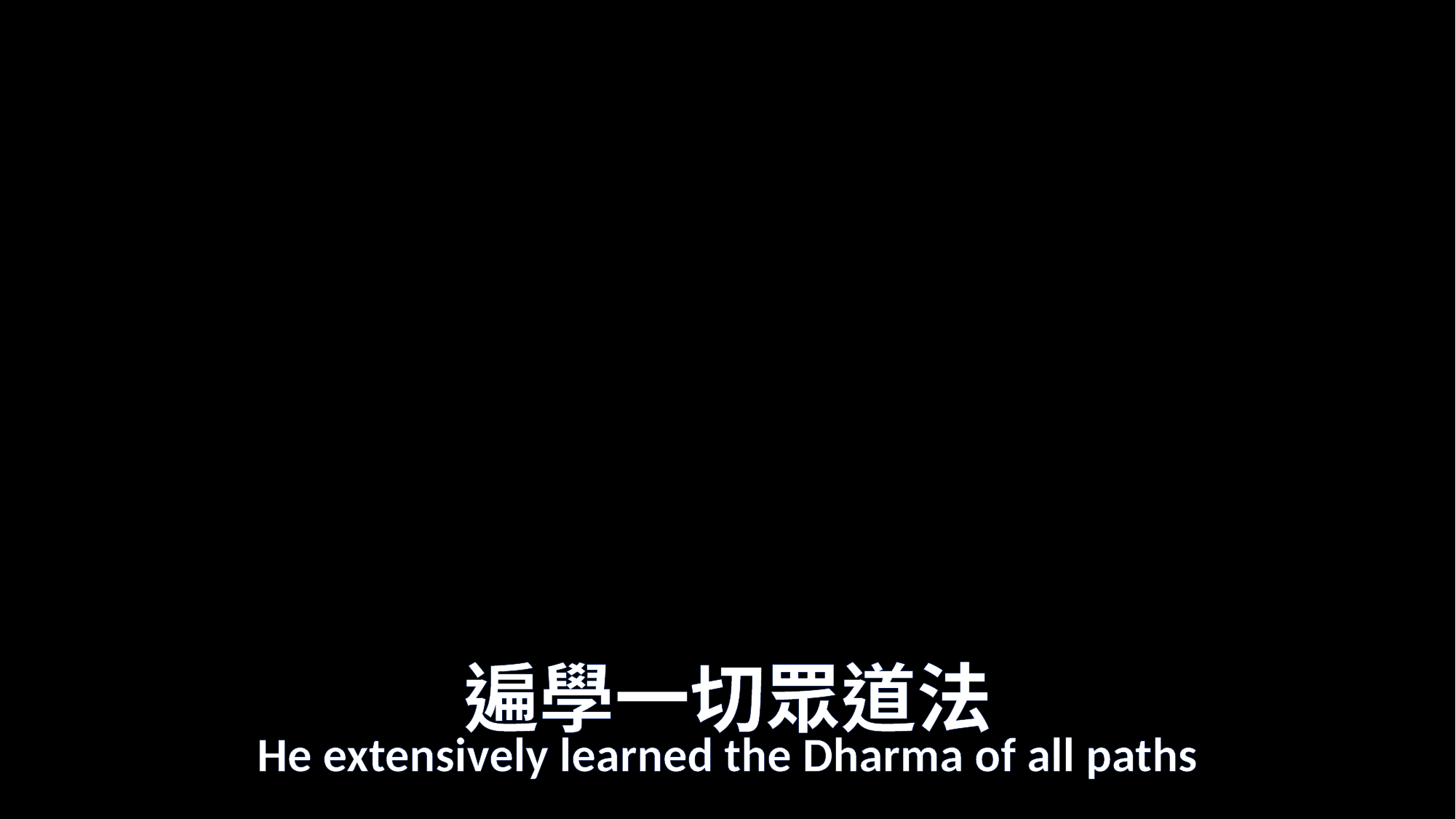

# 遍學一切眾道法
He extensively learned the Dharma of all paths